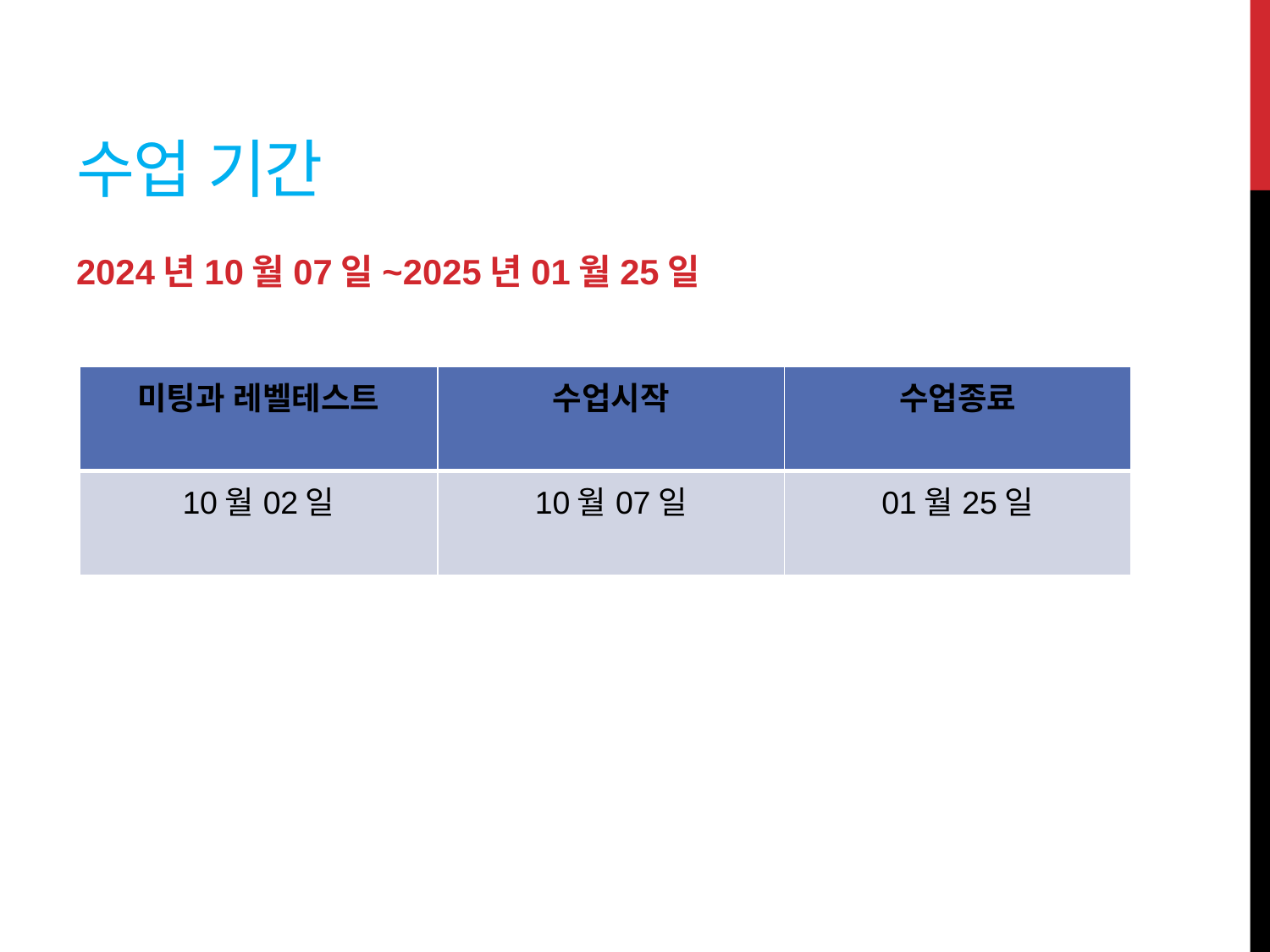

# 수업 기간
2024년10월07일~2025년01월25일

| 미팅과 레벨테스트 | 수업시작 | 수업종료 |
| --- | --- | --- |
| 10월02일 | 10월07일 | 01월25일 |